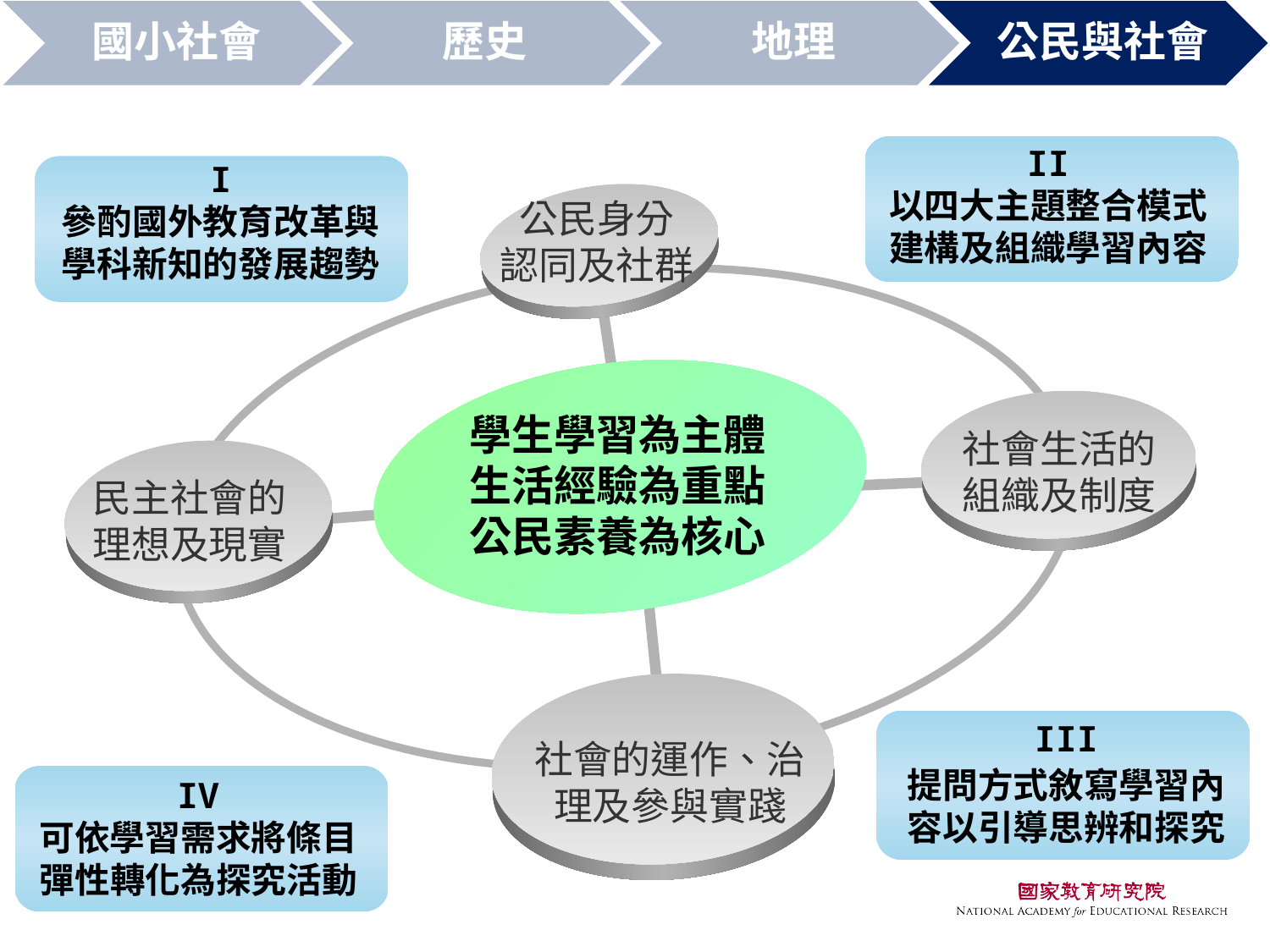

國小社會
歷史
地理
公民與社會
II
以四大主題整合模式建構及組織學習內容

I
參酌國外教育改革與學科新知的發展趨勢

公民身分
認同及社群

學生學習為主體
生活經驗為重點
公民素養為核心
社會生活的組織及制度

民主社會的理想及現實

社會的運作、治理及參與實踐

III
提問方式敘寫學習內容以引導思辨和探究

IV
可依學習需求將條目彈性轉化為探究活動